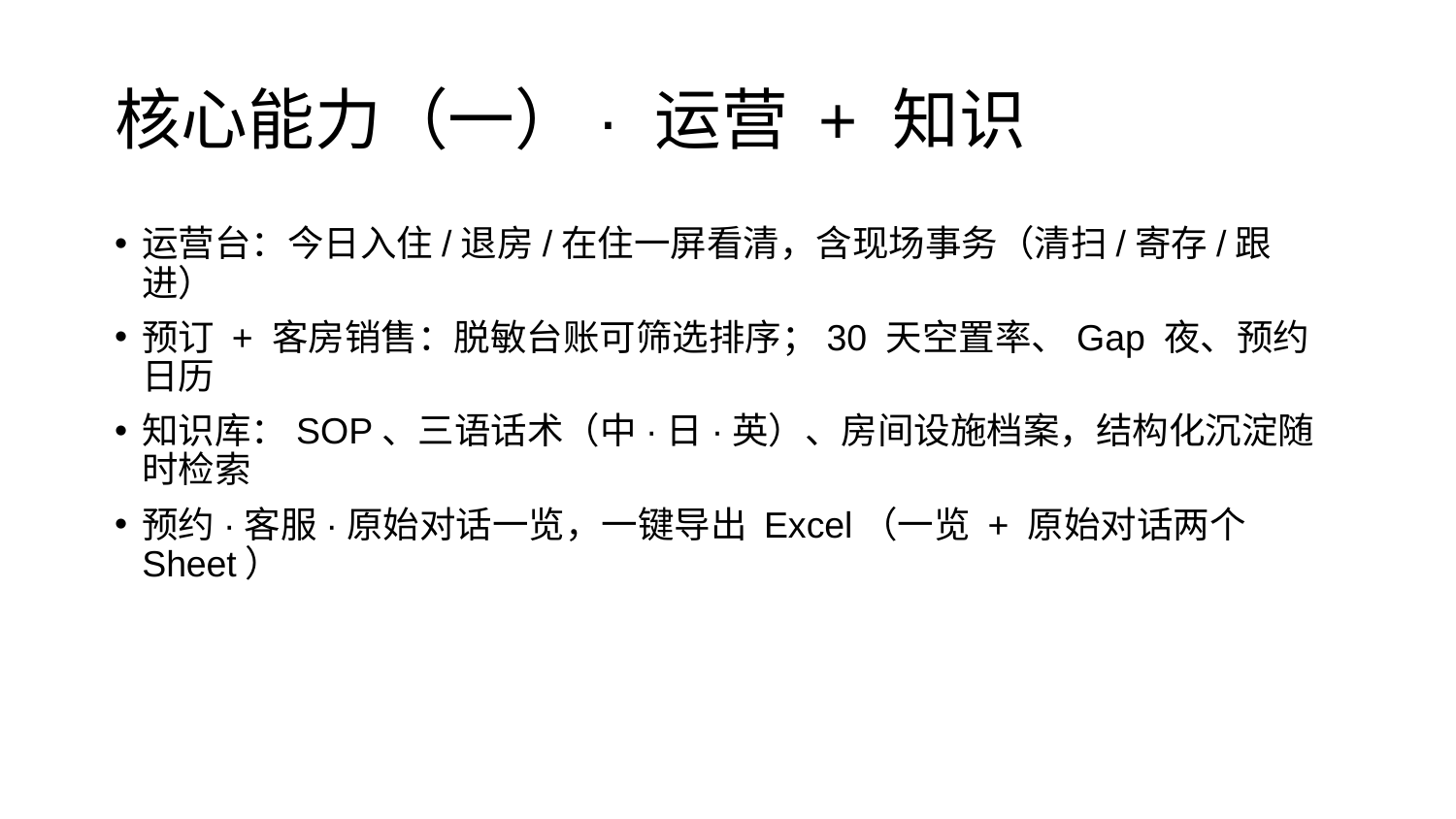

# 核心能力（一）· 运营 + 知识
运营台：今日入住/退房/在住一屏看清，含现场事务（清扫/寄存/跟进）
预订 + 客房销售：脱敏台账可筛选排序；30 天空置率、Gap 夜、预约日历
知识库：SOP、三语话术（中·日·英）、房间设施档案，结构化沉淀随时检索
预约·客服·原始对话一览，一键导出 Excel（一览 + 原始对话两个 Sheet）